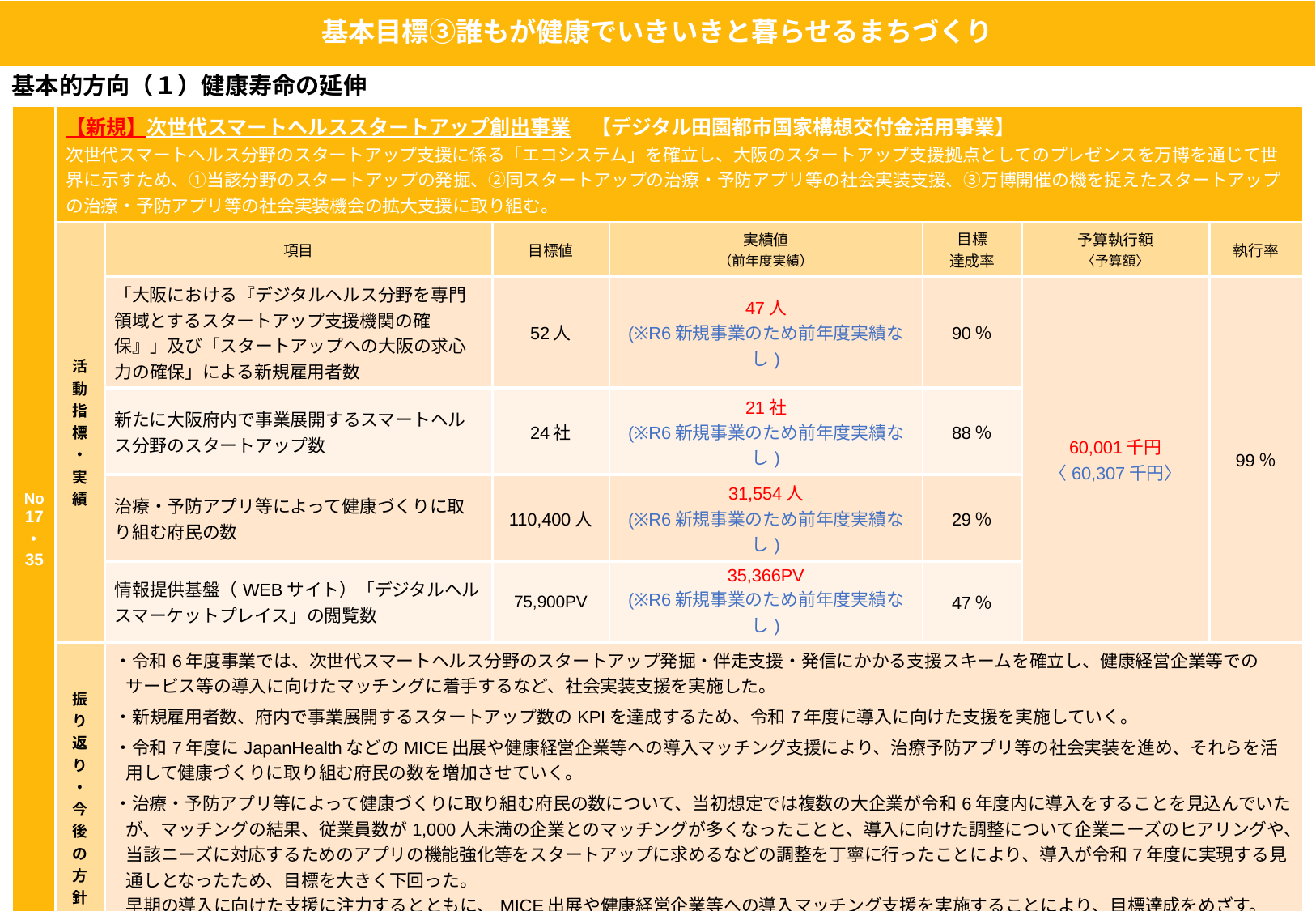

基本目標③誰もが健康でいきいきと暮らせるまちづくり
基本的方向（１）健康寿命の延伸
| No17 ・ 35 | 【新規】次世代スマートヘルススタートアップ創出事業　【デジタル田園都市国家構想交付金活用事業】 次世代スマートヘルス分野のスタートアップ支援に係る「エコシステム」を確立し、大阪のスタートアップ支援拠点としてのプレゼンスを万博を通じて世界に示すため、①当該分野のスタートアップの発掘、②同スタートアップの治療・予防アプリ等の社会実装支援、③万博開催の機を捉えたスタートアップの治療・予防アプリ等の社会実装機会の拡大支援に取り組む。 |  |  |  |  |  |  |
| --- | --- | --- | --- | --- | --- | --- | --- |
|  | 活動指標・ 実績 | 項目 | 目標値 | 実績値 （前年度実績） | 目標 達成率 | 予算執行額 〈予算額〉 | 執行率 |
|  |  | 「大阪における『デジタルヘルス分野を専門領域とするスタートアップ支援機関の確保』」及び「スタートアップへの大阪の求心力の確保」による新規雇用者数 | 52人 | 47人 (※R6新規事業のため前年度実績なし) | 90％ | 60,001千円 〈60,307千円〉 | 99％ |
|  |  | 新たに大阪府内で事業展開するスマートヘルス分野のスタートアップ数 | 24社 | 21社 (※R6新規事業のため前年度実績なし) | 88％ |  |  |
|  |  | 治療・予防アプリ等によって健康づくりに取り組む府民の数 | 110,400人 | 31,554人 (※R6新規事業のため前年度実績なし) | 29％ |  |  |
|  |  | 情報提供基盤（WEBサイト）「デジタルヘルスマーケットプレイス」の閲覧数 | 75,900PV | 35,366PV (※R6新規事業のため前年度実績なし) | 47％ |  |  |
|  | 振り返り・ 今後の方針 | ・令和6年度事業では、次世代スマートヘルス分野のスタートアップ発掘・伴走支援・発信にかかる支援スキームを確立し、健康経営企業等でのサービス等の導入に向けたマッチングに着手するなど、社会実装支援を実施した。 ・新規雇用者数、府内で事業展開するスタートアップ数のKPIを達成するため、令和7年度に導入に向けた支援を実施していく。 ・令和7年度にJapanHealthなどのMICE出展や健康経営企業等への導入マッチング支援により、治療予防アプリ等の社会実装を進め、それらを活用して健康づくりに取り組む府民の数を増加させていく。 ・治療・予防アプリ等によって健康づくりに取り組む府民の数について、当初想定では複数の大企業が令和6年度内に導入をすることを見込んでいたが、マッチングの結果、従業員数が1,000人未満の企業とのマッチングが多くなったことと、導入に向けた調整について企業ニーズのヒアリングや、当該ニーズに対応するためのアプリの機能強化等をスタートアップに求めるなどの調整を丁寧に行ったことにより、導入が令和7年度に実現する見通しとなったため、目標を大きく下回った。 早期の導入に向けた支援に注力するとともに、MICE出展や健康経営企業等への導入マッチング支援を実施することにより、目標達成をめざす。 ・WEBサイトの閲覧数については、目標を大きく下回っているため、当該サイトについての認知度向上等を図ることにより、目標達成をめざす。 |  |  |  |  |  |
14